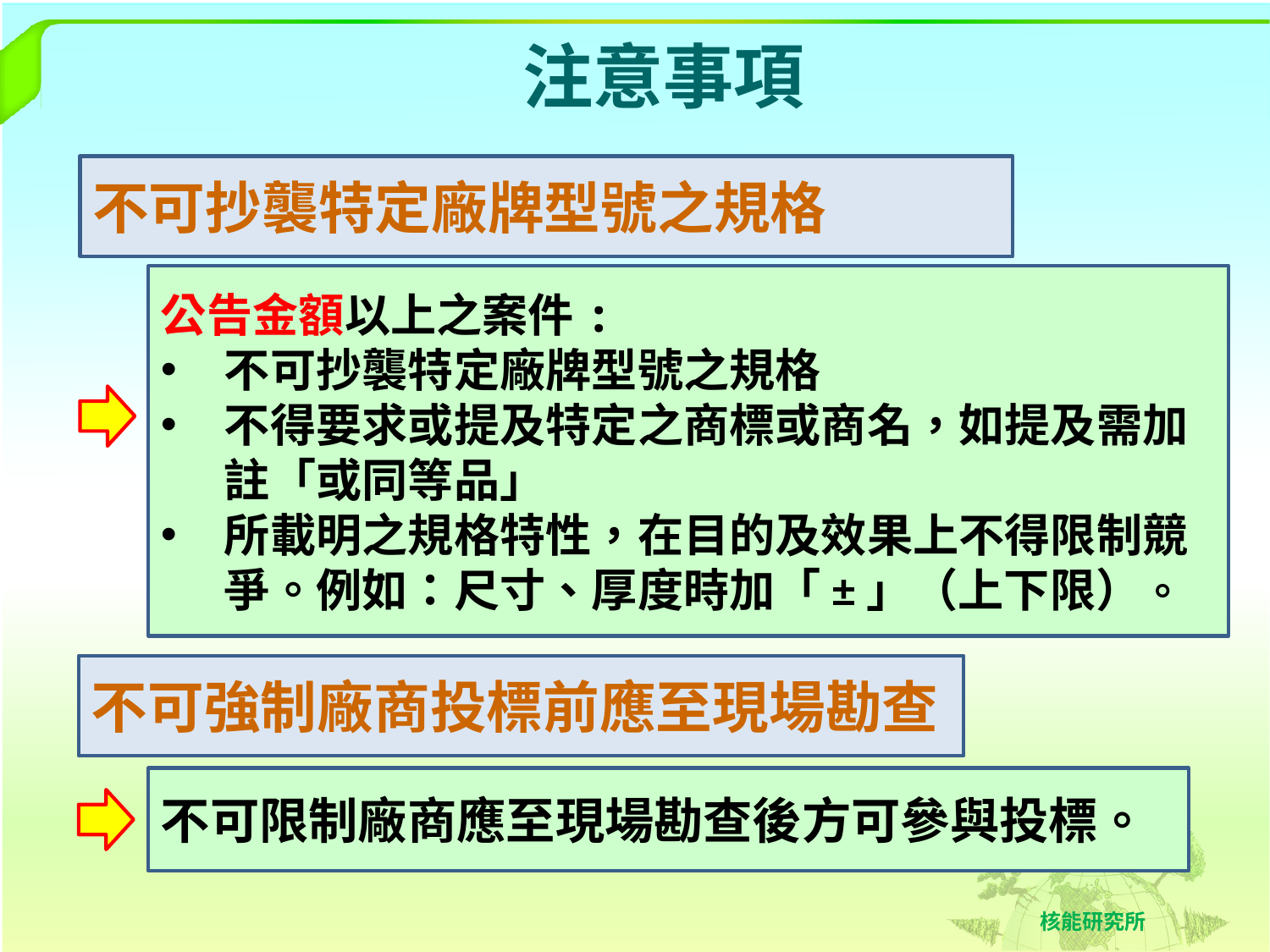

注意事項
不可抄襲特定廠牌型號之規格
公告金額以上之案件:
不可抄襲特定廠牌型號之規格
不得要求或提及特定之商標或商名，如提及需加註「或同等品」
所載明之規格特性，在目的及效果上不得限制競爭。例如：尺寸、厚度時加「±」（上下限）。

不可強制廠商投標前應至現場勘查
不可限制廠商應至現場勘查後方可參與投標。